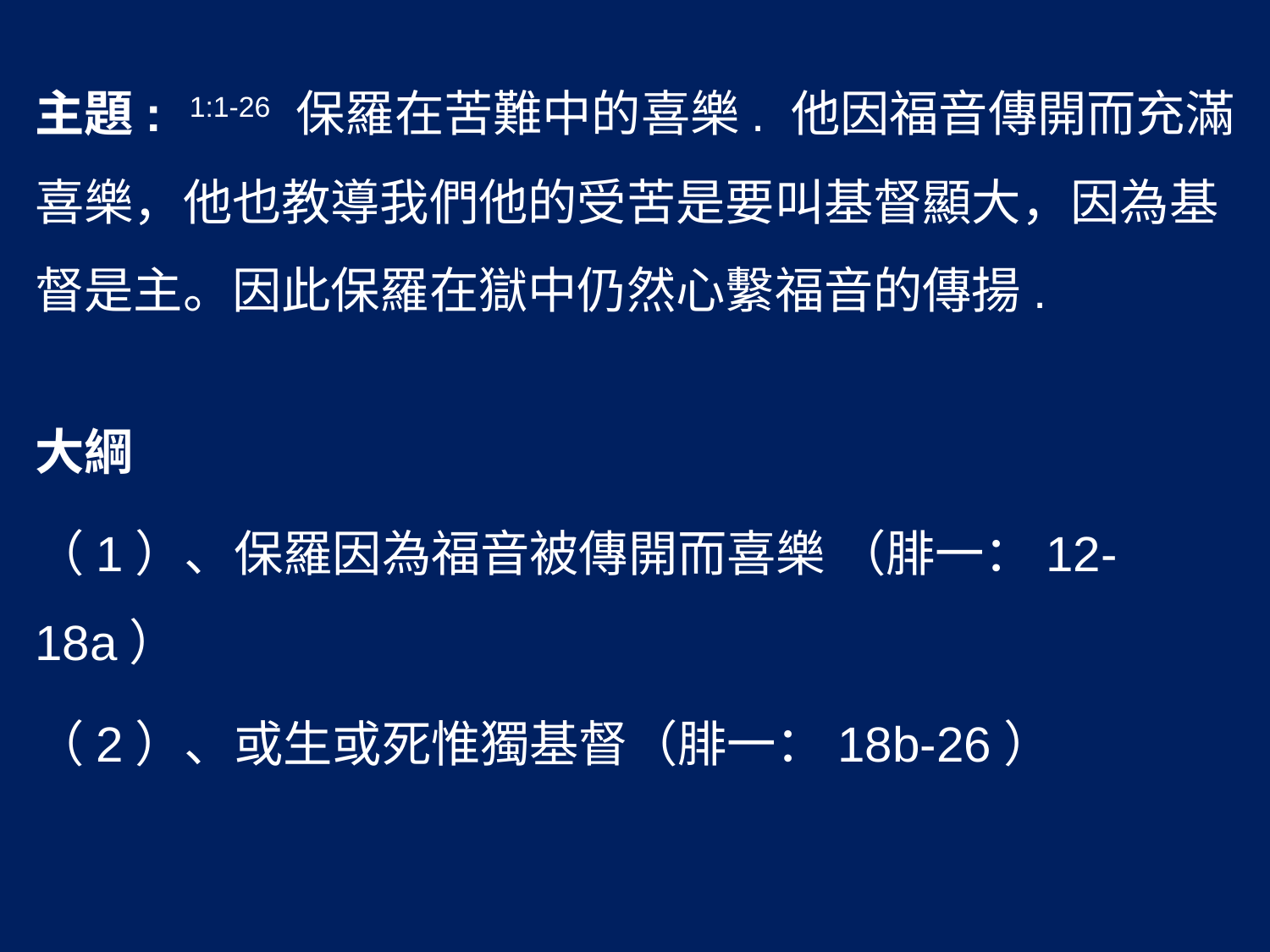

主題:  1:1-26 保羅在苦難中的喜樂. 他因福音傳開而充滿喜樂，他也教導我們他的受苦是要叫基督顯大，因為基督是主。因此保羅在獄中仍然心繫福音的傳揚.

大綱
（1）、保羅因為福音被傳開而喜樂 （腓一：12-18a）
（2）、或生或死惟獨基督（腓一：18b-26）